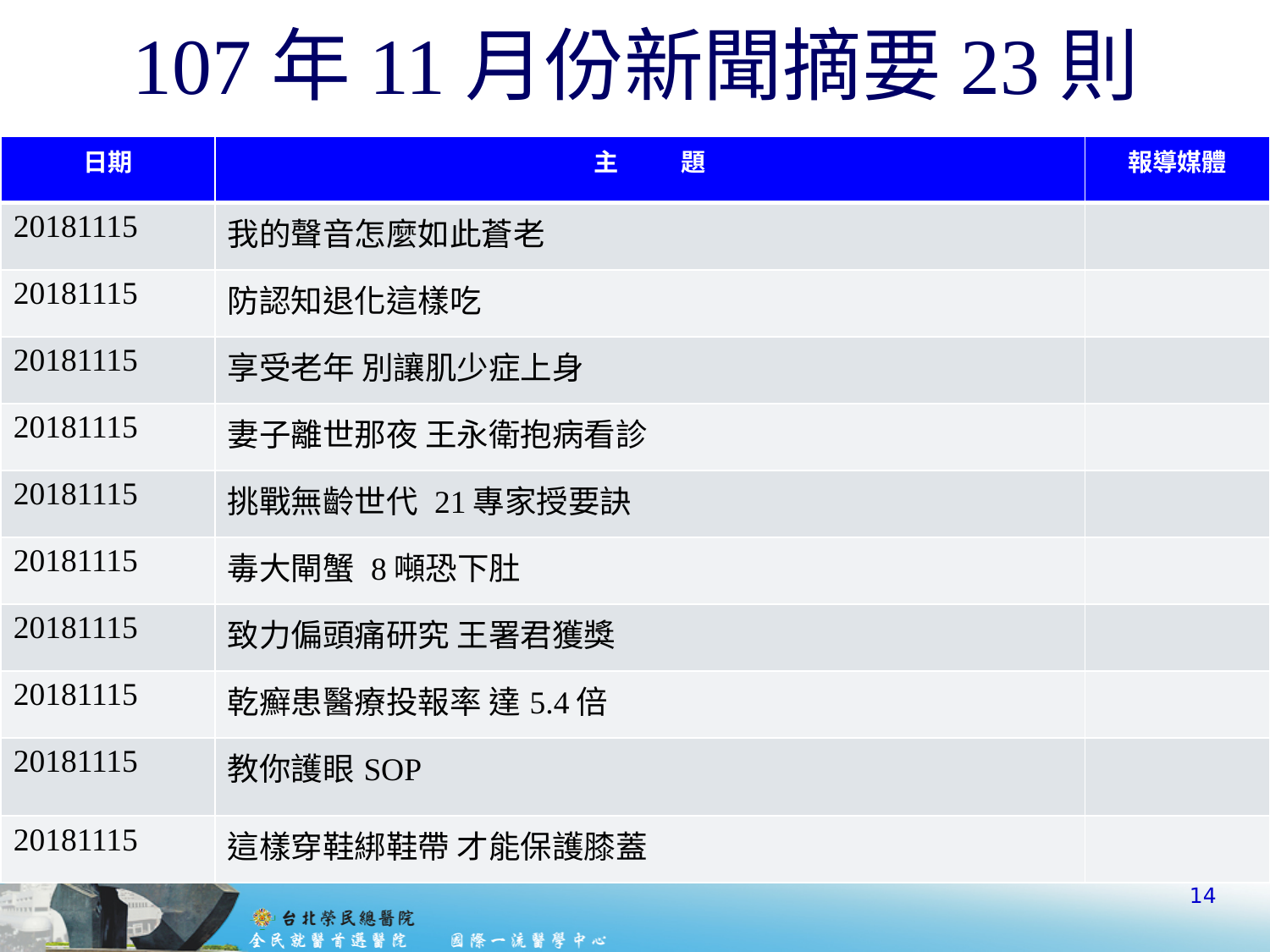

# 107年11月份新聞摘要23則
| 日期 | 主 題 | 報導媒體 |
| --- | --- | --- |
| 20181115 | 我的聲音怎麼如此蒼老 |  |
| 20181115 | 防認知退化這樣吃 |  |
| 20181115 | 享受老年 別讓肌少症上身 |  |
| 20181115 | 妻子離世那夜 王永衛抱病看診 |  |
| 20181115 | 挑戰無齡世代 21專家授要訣 |  |
| 20181115 | 毒大閘蟹 8噸恐下肚 |  |
| 20181115 | 致力偏頭痛研究 王署君獲獎 |  |
| 20181115 | 乾癬患醫療投報率 達5.4倍 |  |
| 20181115 | 教你護眼SOP |  |
| 20181115 | 這樣穿鞋綁鞋帶 才能保護膝蓋 |  |
14